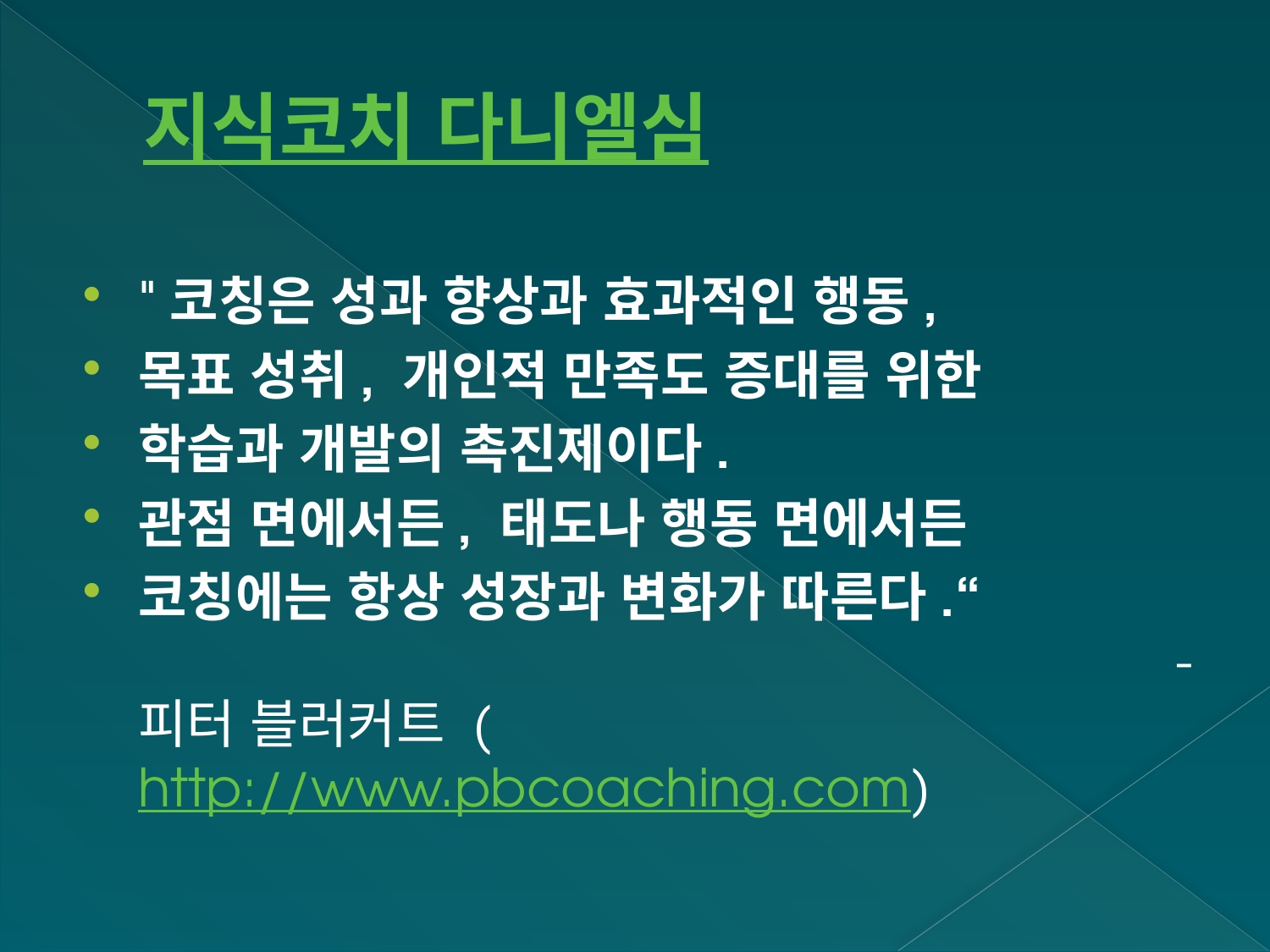

# 지식코치 다니엘심
"코칭은 성과 향상과 효과적인 행동,
목표 성취, 개인적 만족도 증대를 위한
학습과 개발의 촉진제이다.
관점 면에서든, 태도나 행동 면에서든
코칭에는 항상 성장과 변화가 따른다.“ 
                                                                       - 피터 블러커트 (http://www.pbcoaching.com)